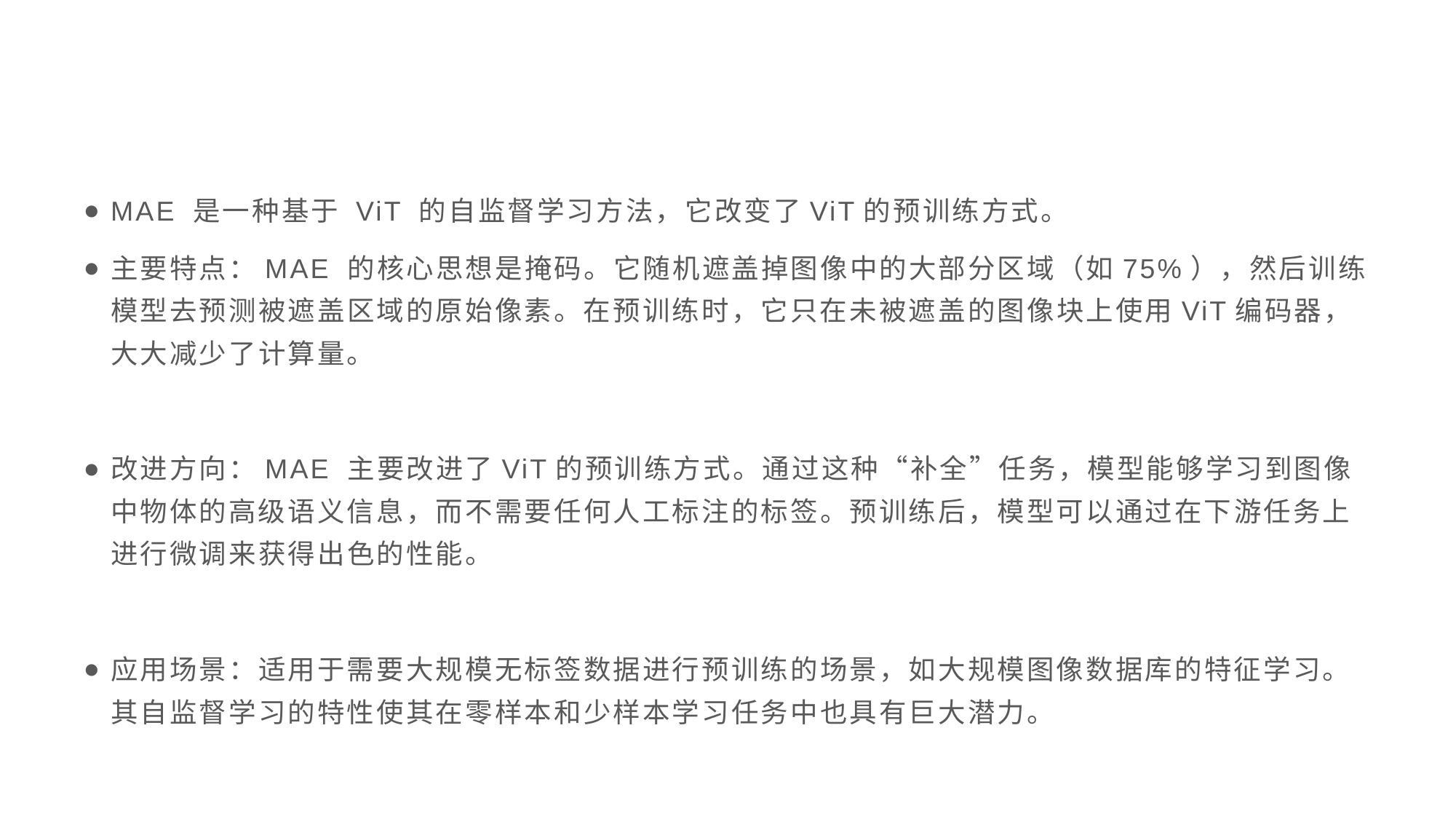

# Masked Autoencoders (MAE)
MAE 是一种基于 ViT 的自监督学习方法，它改变了ViT的预训练方式。
主要特点：MAE 的核心思想是掩码。它随机遮盖掉图像中的大部分区域（如75%），然后训练模型去预测被遮盖区域的原始像素。在预训练时，它只在未被遮盖的图像块上使用ViT编码器，大大减少了计算量。

改进方向：MAE 主要改进了ViT的预训练方式。通过这种“补全”任务，模型能够学习到图像中物体的高级语义信息，而不需要任何人工标注的标签。预训练后，模型可以通过在下游任务上进行微调来获得出色的性能。

应用场景：适用于需要大规模无标签数据进行预训练的场景，如大规模图像数据库的特征学习。其自监督学习的特性使其在零样本和少样本学习任务中也具有巨大潜力。